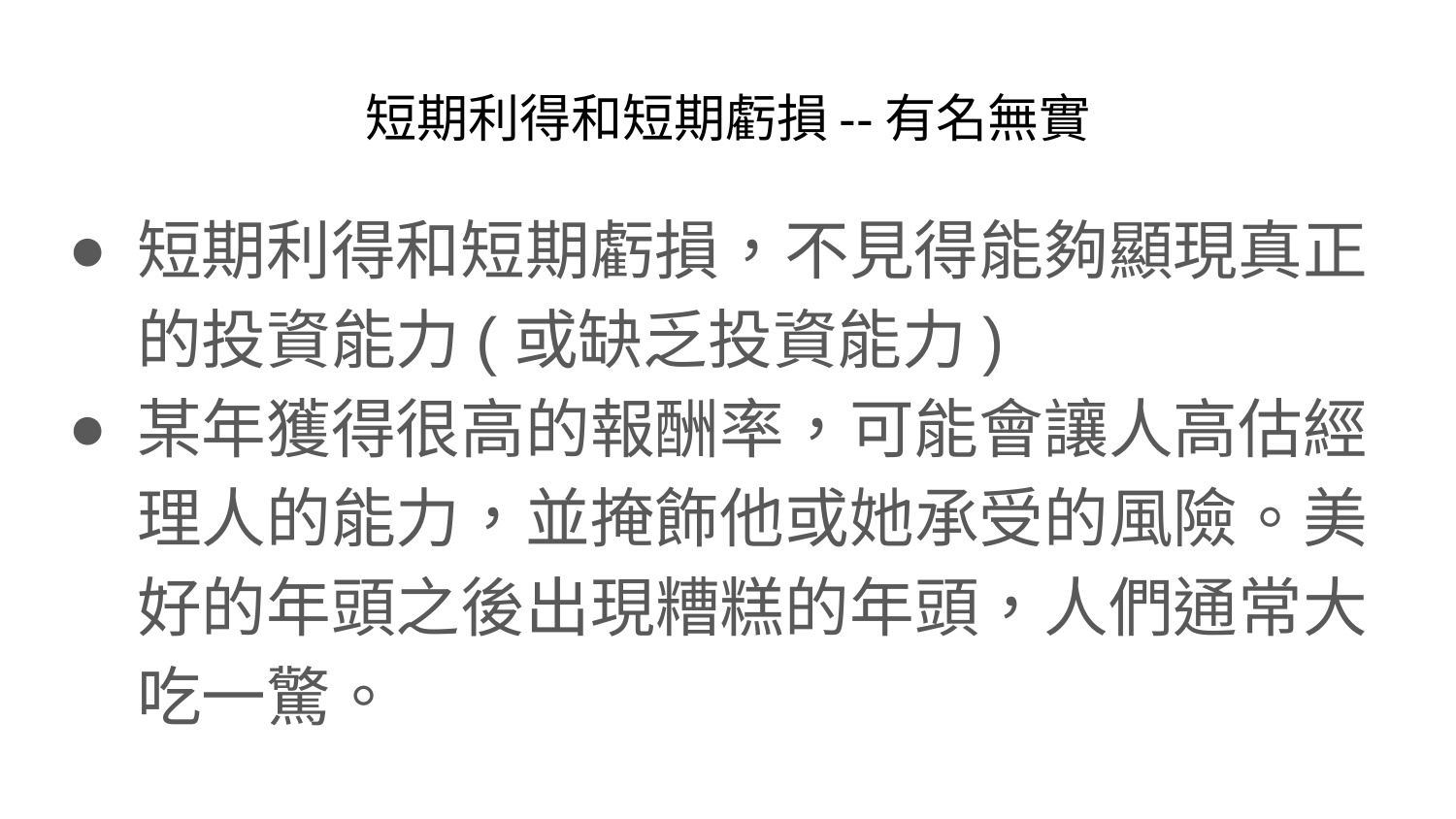

# 短期利得和短期虧損--有名無實
短期利得和短期虧損，不見得能夠顯現真正的投資能力(或缺乏投資能力)
某年獲得很高的報酬率，可能會讓人高估經理人的能力，並掩飾他或她承受的風險。美好的年頭之後出現糟糕的年頭，人們通常大吃一驚。